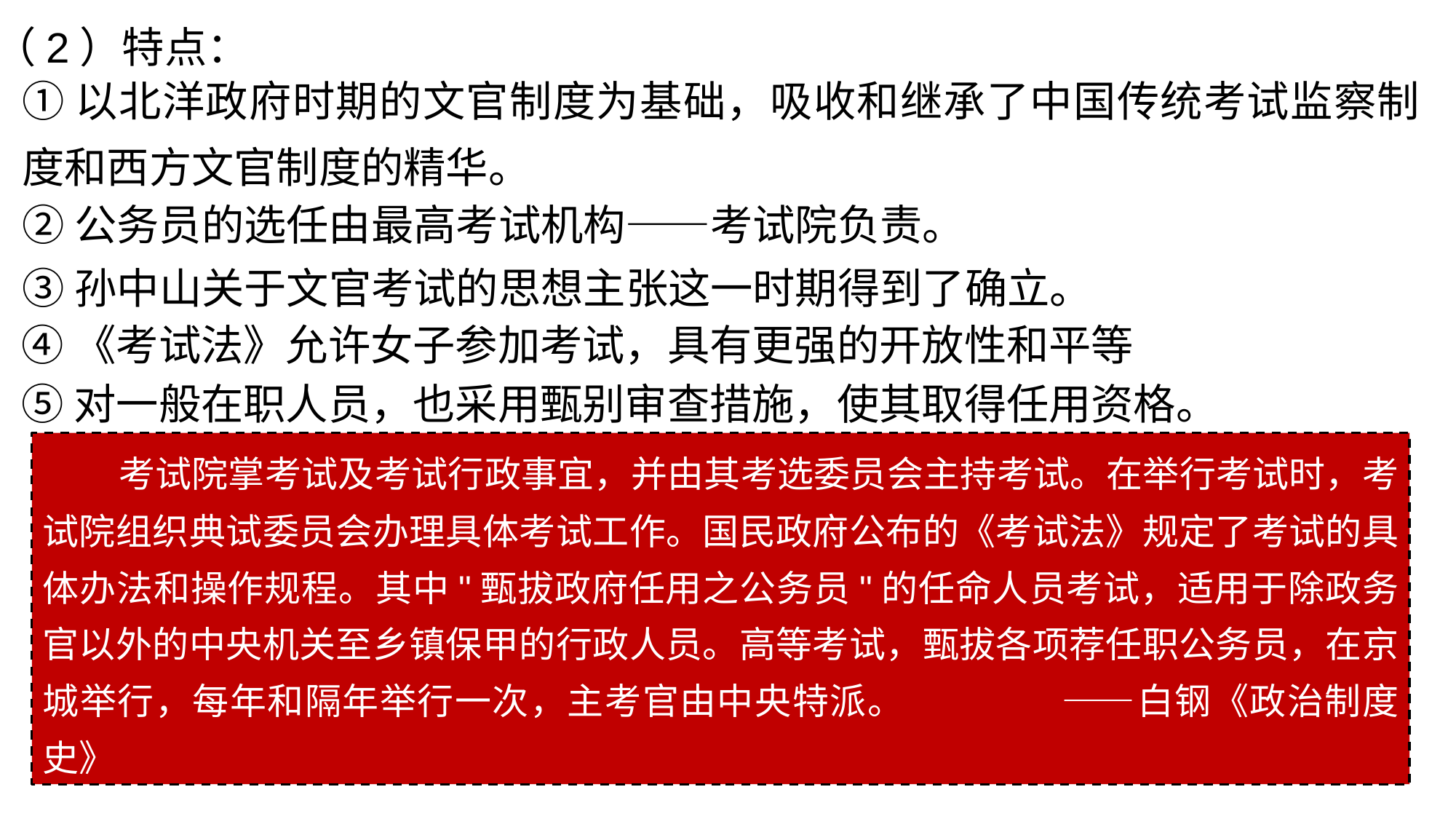

（2）特点：
①以北洋政府时期的文官制度为基础，吸收和继承了中国传统考试监察制度和西方文官制度的精华。
②公务员的选任由最高考试机构——考试院负责。
③孙中山关于文官考试的思想主张这一时期得到了确立。
④《考试法》允许女子参加考试，具有更强的开放性和平等
⑤对一般在职人员，也采用甄别审查措施，使其取得任用资格。
        考试院掌考试及考试行政事宜，并由其考选委员会主持考试。在举行考试时，考试院组织典试委员会办理具体考试工作。国民政府公布的《考试法》规定了考试的具体办法和操作规程。其中"甄拔政府任用之公务员"的任命人员考试，适用于除政务官以外的中央机关至乡镇保甲的行政人员。高等考试，甄拔各项荐任职公务员，在京城举行，每年和隔年举行一次，主考官由中央特派。                 ——白钢《政治制度史》